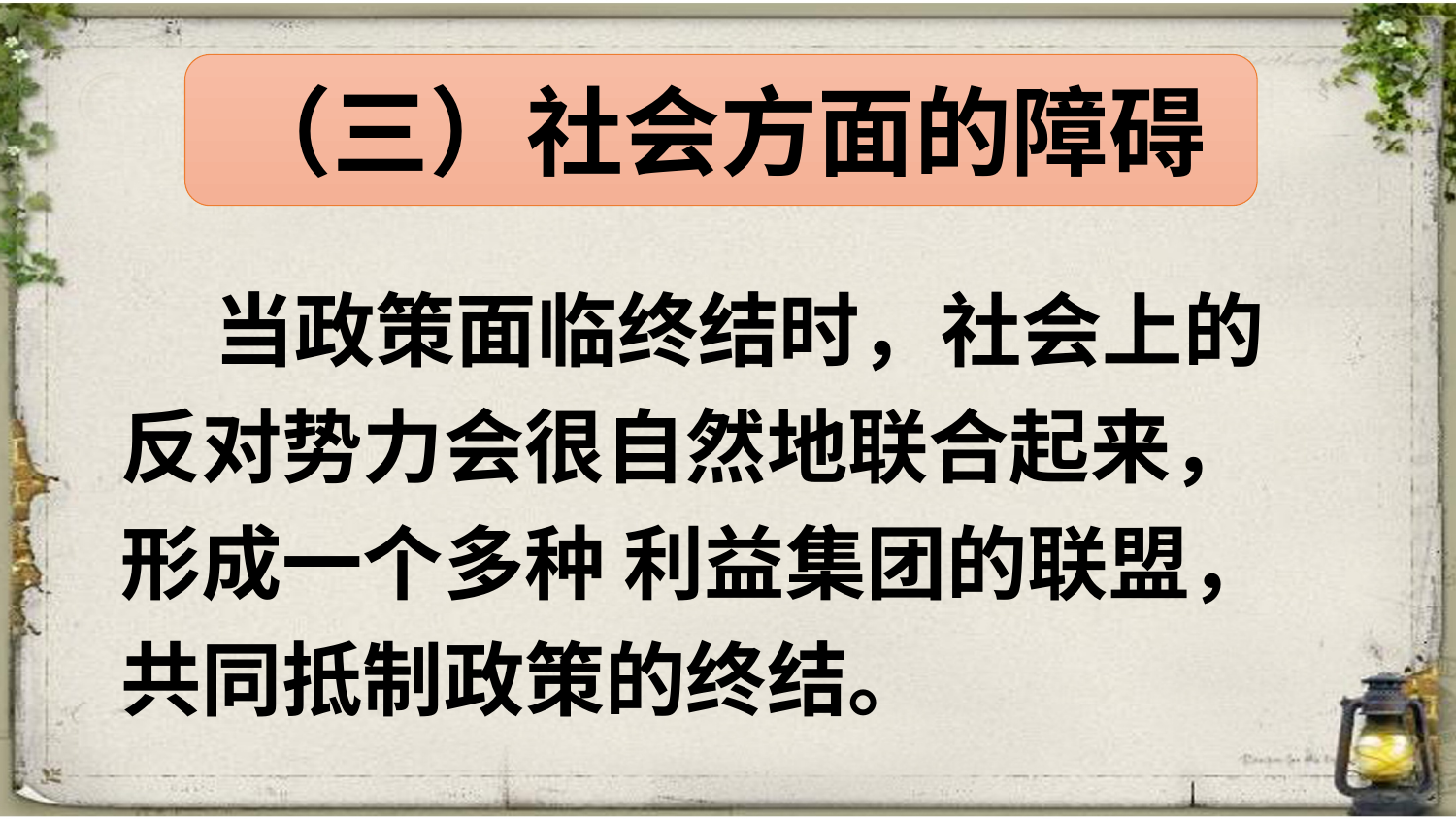

（三）社会方面的障碍
    当政策面临终结时，社会上的反对势力会很自然地联合起来，形成一个多种 利益集团的联盟，共同抵制政策的终结。